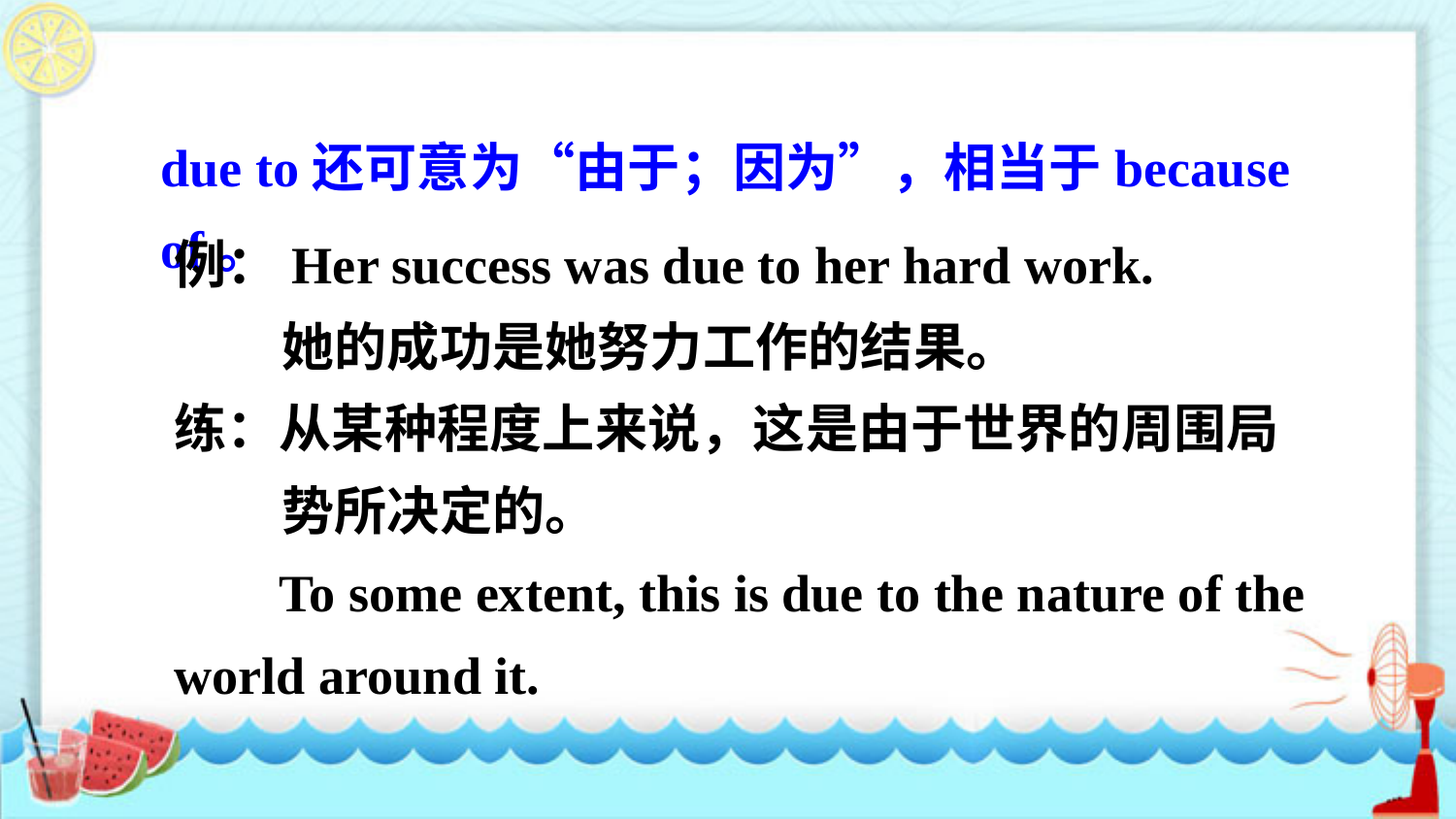

due to还可意为“由于；因为”，相当于because of。
例：Her success was due to her hard work.
        她的成功是她努力工作的结果。
练：从某种程度上来说，这是由于世界的周围局
        势所决定的。
        To some extent, this is due to the nature of the world around it.